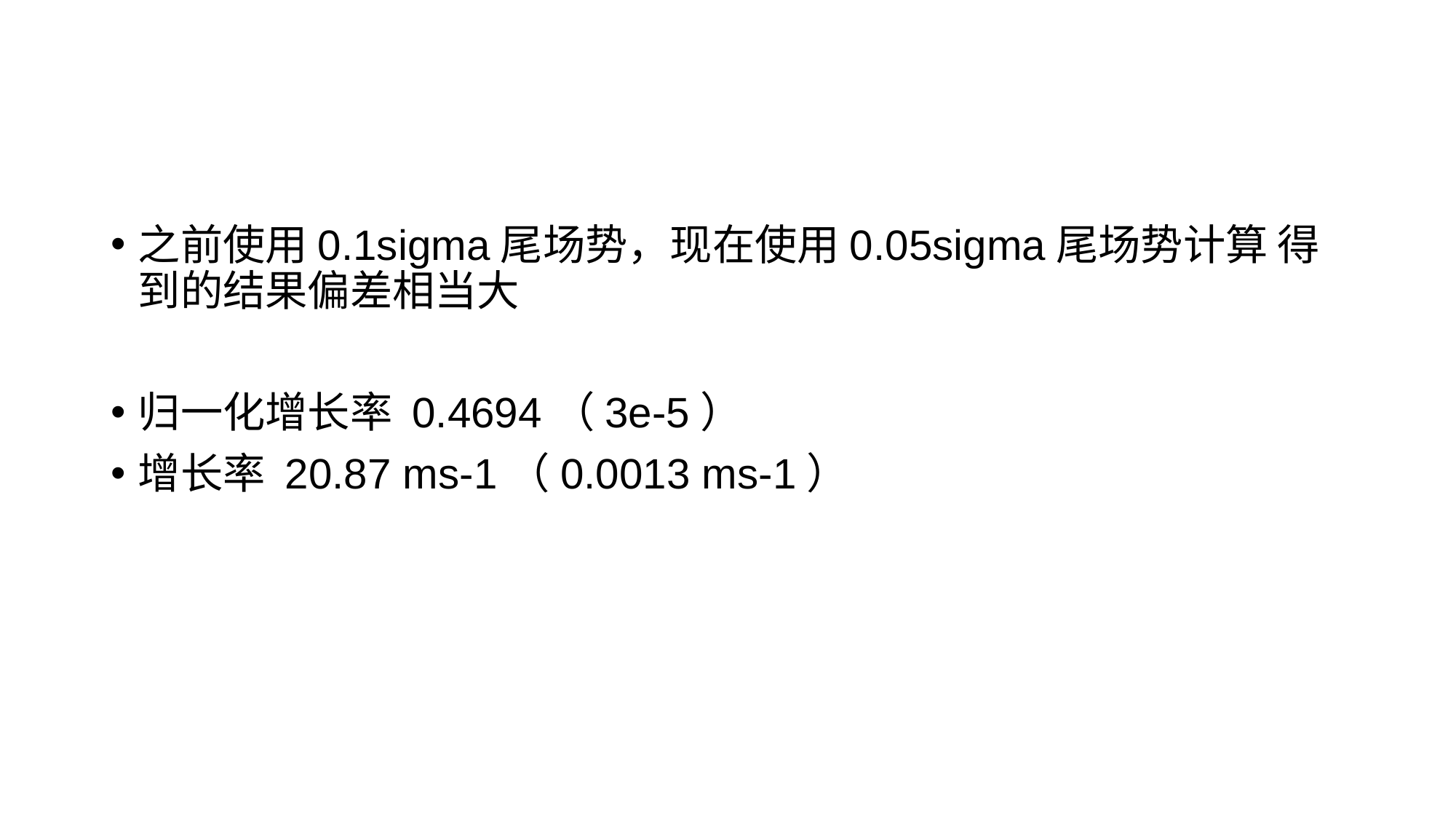

之前使用0.1sigma尾场势，现在使用0.05sigma尾场势计算 得到的结果偏差相当大

归一化增长率 0.4694（3e-5）
增长率 20.87 ms-1（0.0013 ms-1）